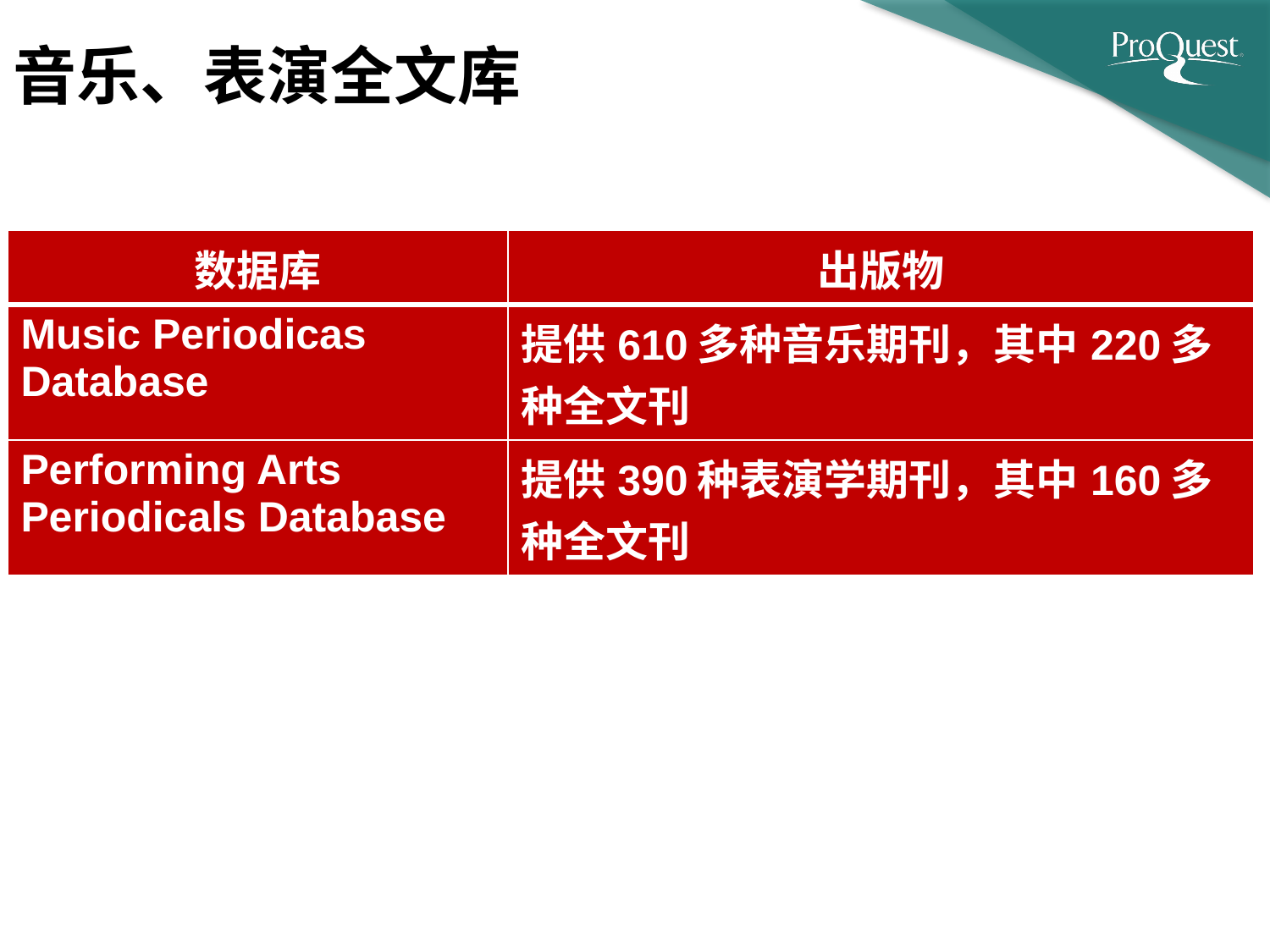

# 音乐、表演全文库
| 数据库 | 出版物 |
| --- | --- |
| Music Periodicas Database | 提供610多种音乐期刊，其中220多种全文刊 |
| Performing Arts Periodicals Database | 提供390种表演学期刊，其中160多种全文刊 |